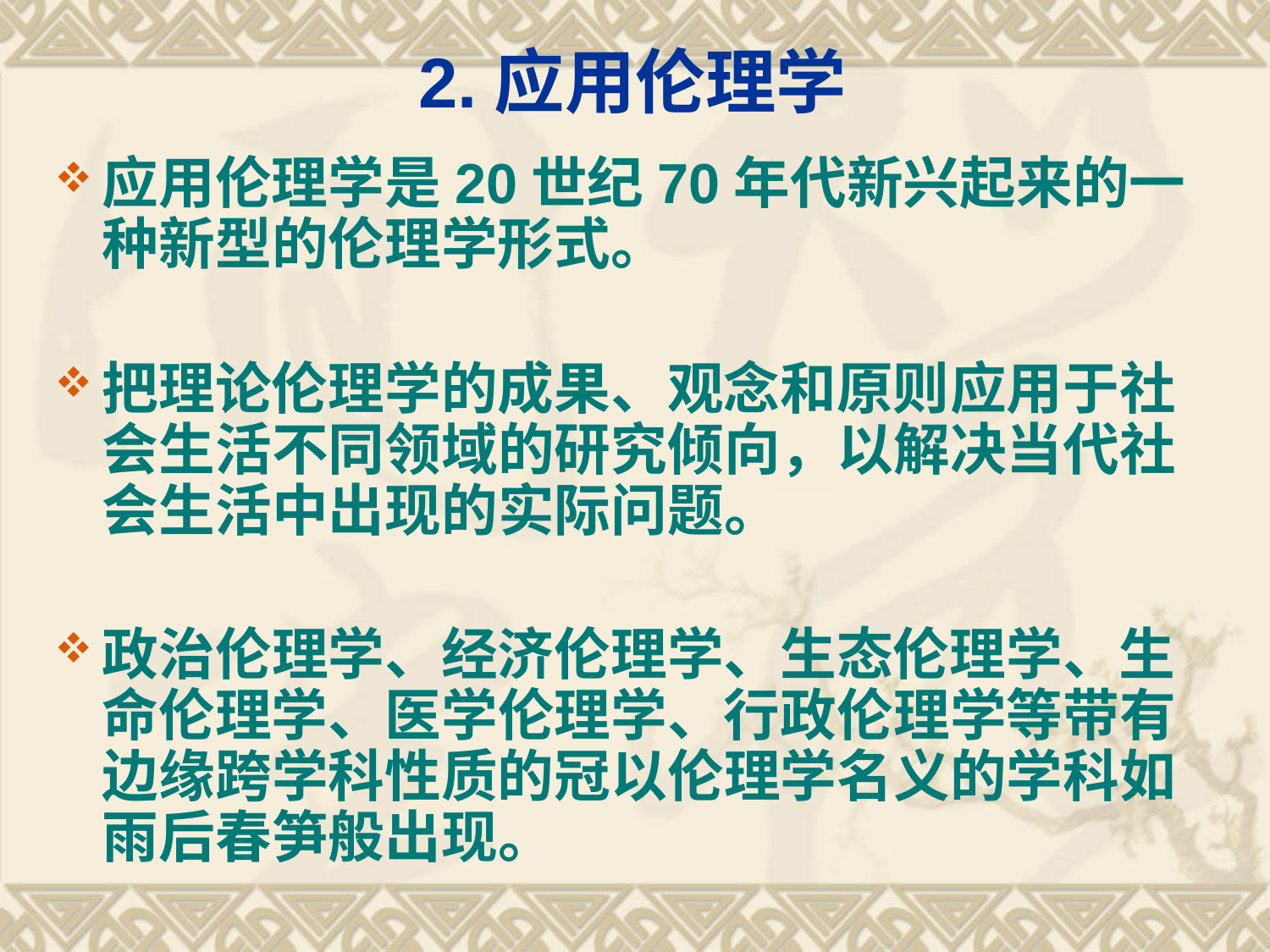

# 2.应用伦理学
应用伦理学是20世纪70年代新兴起来的一种新型的伦理学形式。

把理论伦理学的成果、观念和原则应用于社会生活不同领域的研究倾向，以解决当代社会生活中出现的实际问题。

政治伦理学、经济伦理学、生态伦理学、生命伦理学、医学伦理学、行政伦理学等带有边缘跨学科性质的冠以伦理学名义的学科如雨后春笋般出现。